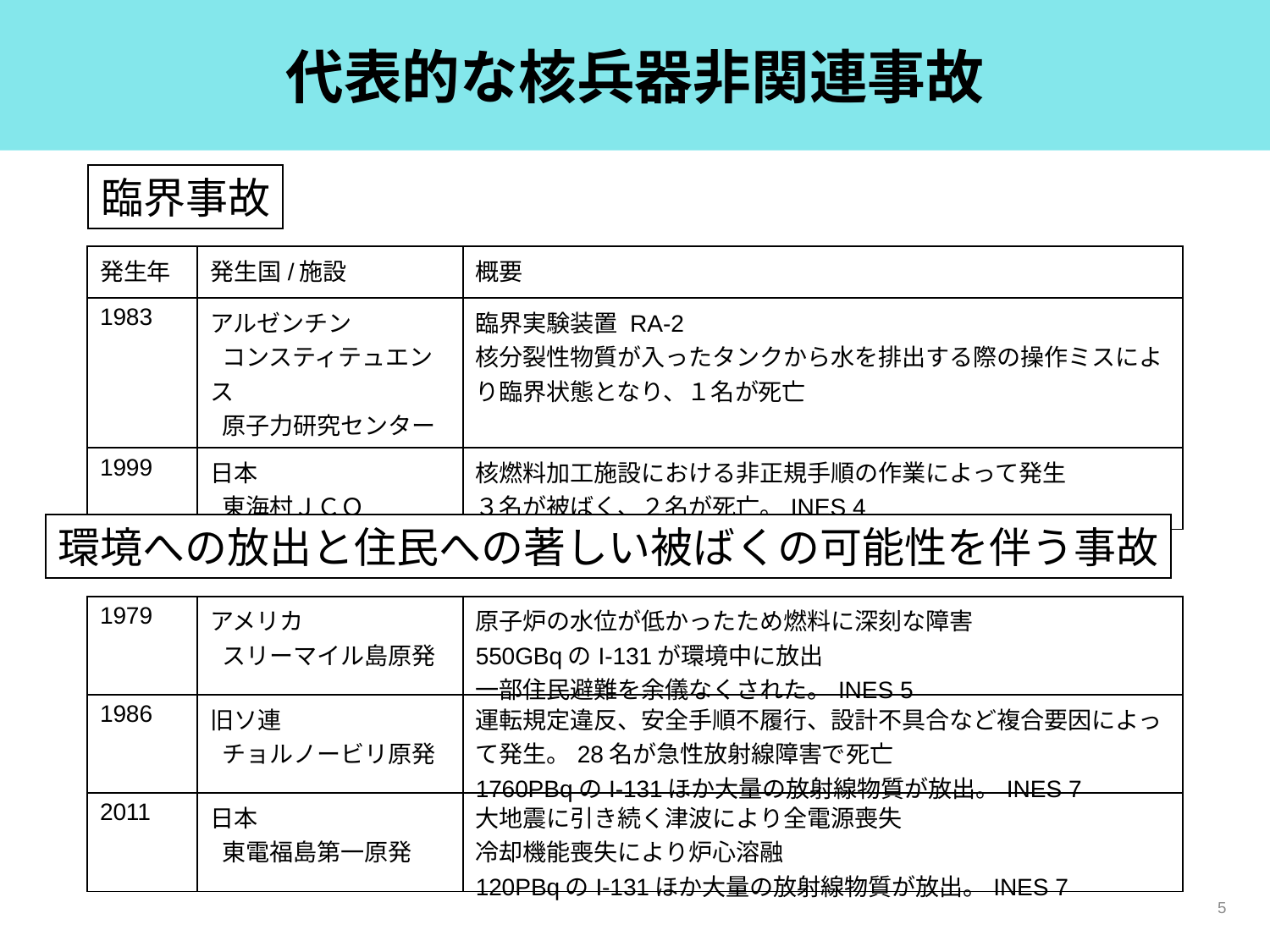

# 代表的な核兵器非関連事故
臨界事故
| 発生年 | 発生国/施設 | 概要 |
| --- | --- | --- |
| 1983 | アルゼンチン コンスティテュエンス 原子力研究センター | 臨界実験装置 RA-2 核分裂性物質が入ったタンクから水を排出する際の操作ミスにより臨界状態となり、１名が死亡 |
| 1999 | 日本 東海村ＪＣＯ | 核燃料加工施設における非正規手順の作業によって発生 ３名が被ばく、２名が死亡。INES 4 |
環境への放出と住民への著しい被ばくの可能性を伴う事故
| 1979 | アメリカ スリーマイル島原発 | 原子炉の水位が低かったため燃料に深刻な障害 550GBqのI-131が環境中に放出 一部住民避難を余儀なくされた。INES 5 |
| --- | --- | --- |
| 1986 | 旧ソ連 チョルノービリ原発 | 運転規定違反、安全手順不履行、設計不具合など複合要因によって発生。28名が急性放射線障害で死亡 1760PBqのI-131ほか大量の放射線物質が放出。INES 7 |
| 2011 | 日本 東電福島第一原発 | 大地震に引き続く津波により全電源喪失 冷却機能喪失により炉心溶融 120PBqのI-131ほか大量の放射線物質が放出。INES 7 |
5